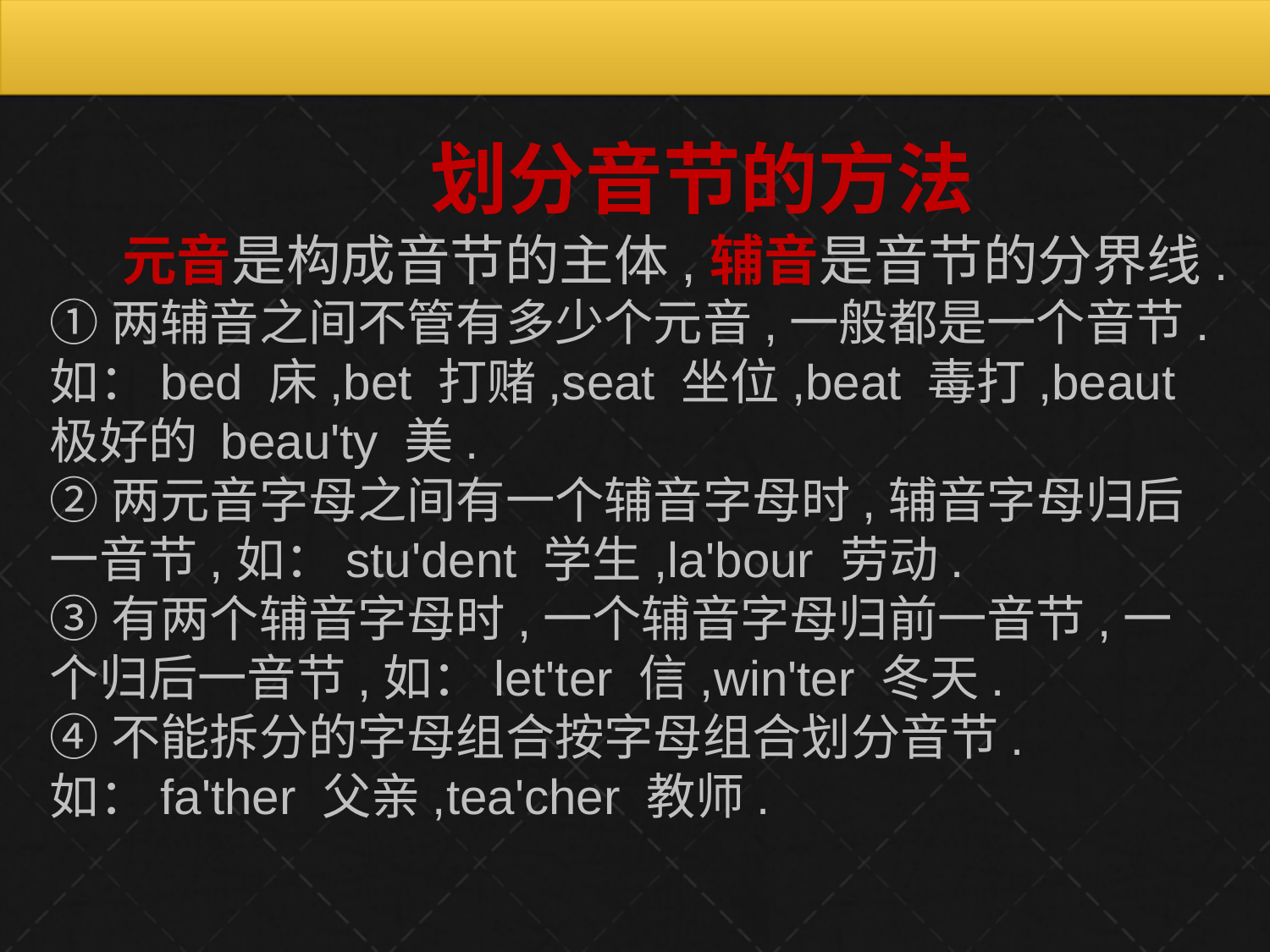

划分音节的方法
     元音是构成音节的主体,辅音是音节的分界线.
①两辅音之间不管有多少个元音,一般都是一个音节.
如：bed 床,bet 打赌,seat 坐位,beat 毒打,beaut 极好的 beau'ty 美.
②两元音字母之间有一个辅音字母时,辅音字母归后一音节,如：stu'dent 学生,la'bour 劳动.
③有两个辅音字母时,一个辅音字母归前一音节,一个归后一音节,如：let'ter 信,win'ter 冬天.
④不能拆分的字母组合按字母组合划分音节.
如：fa'ther 父亲,tea'cher 教师.